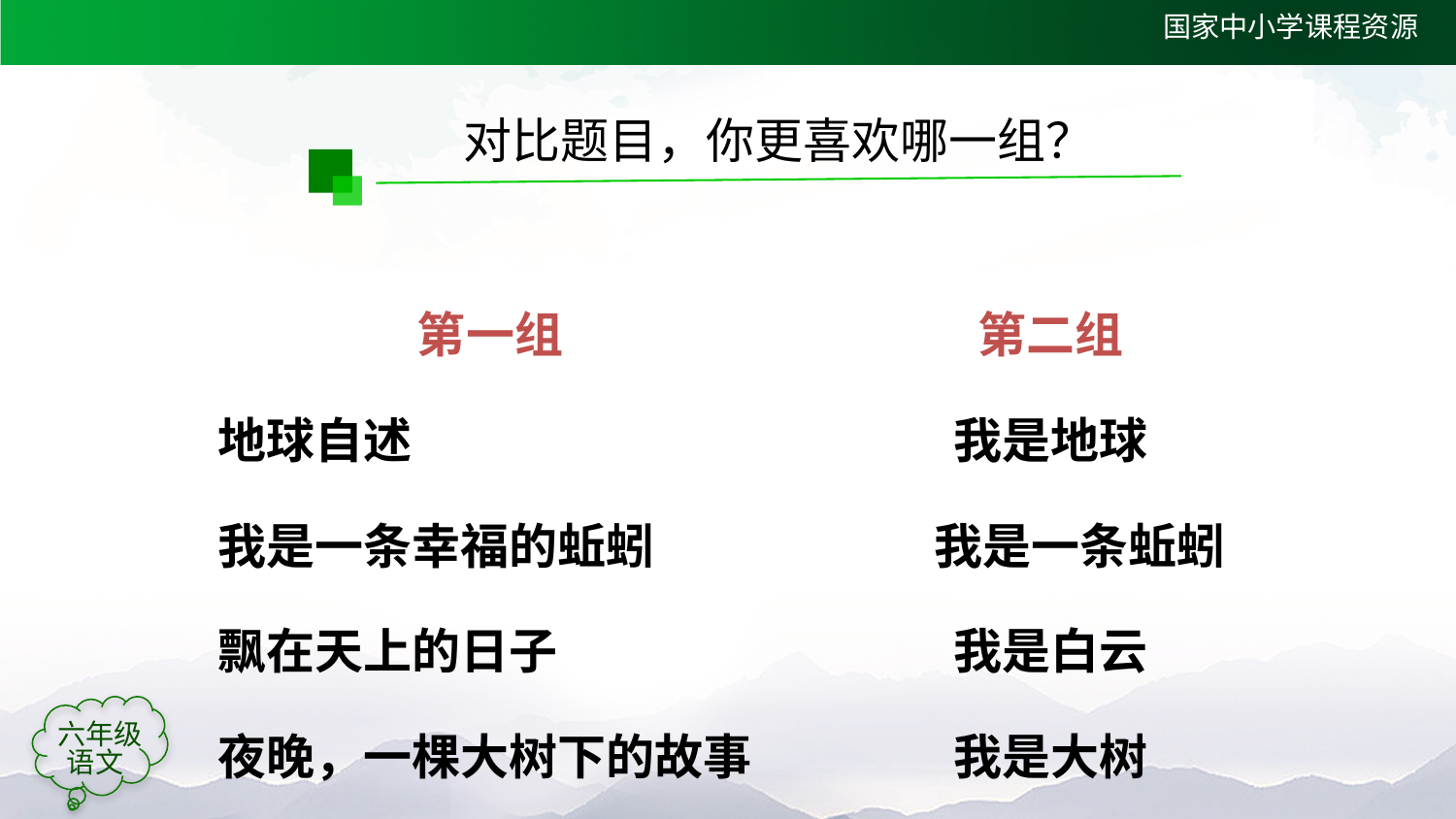

对比题目，你更喜欢哪一组？

| 第一组 | 第二组 |
| --- | --- |
| 地球自述 | 我是地球 |
| 我是一条幸福的蚯蚓 | 我是一条蚯蚓 |
| 飘在天上的日子 | 我是白云 |
| 夜晚，一棵大树下的故事 | 我是大树 |